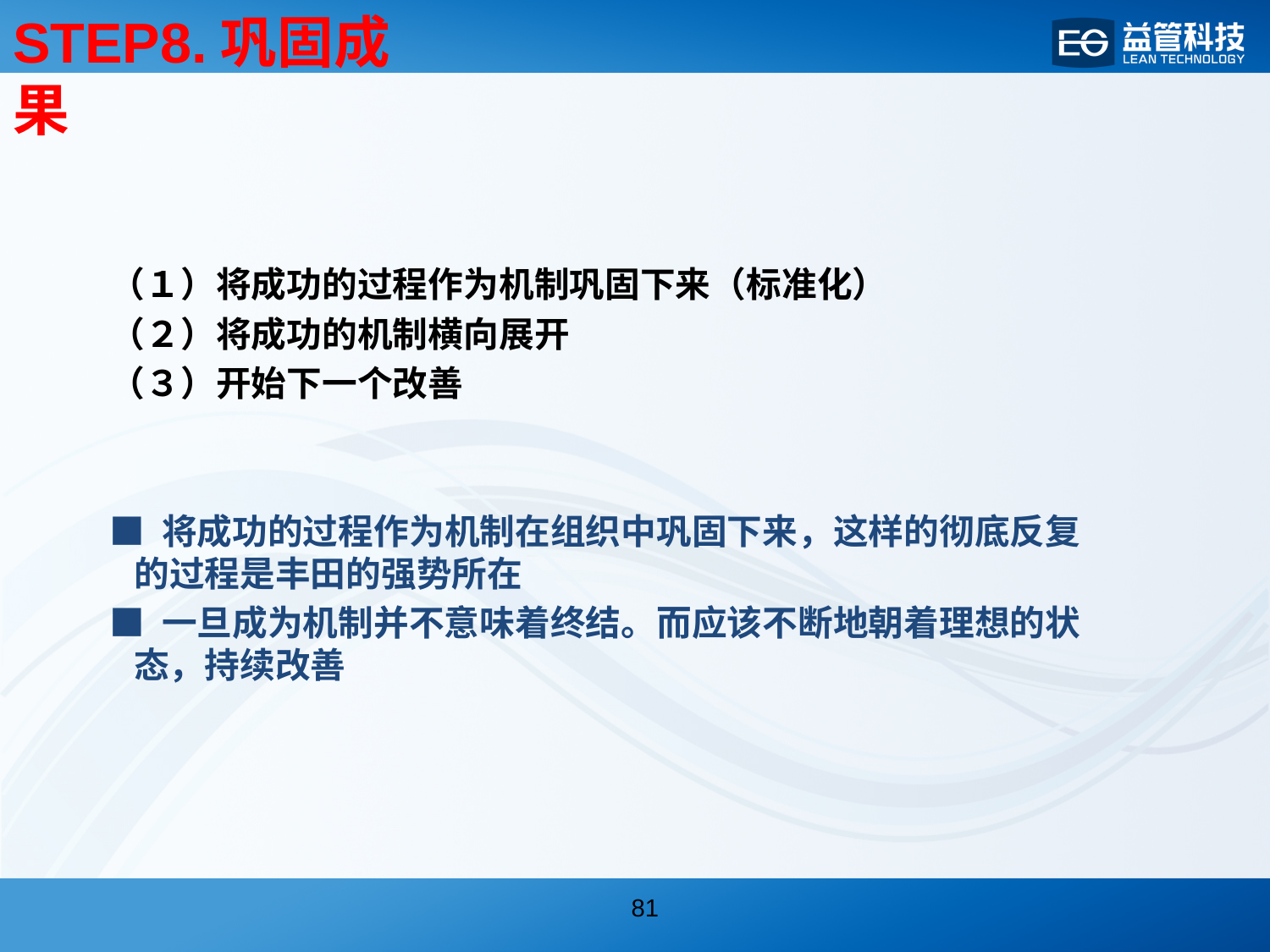

STEP8.巩固成果
（１）将成功的过程作为机制巩固下来（标准化）
（２）将成功的机制横向展开
（３）开始下一个改善

■ 将成功的过程作为机制在组织中巩固下来，这样的彻底反复
   的过程是丰田的强势所在
■ 一旦成为机制并不意味着终结。而应该不断地朝着理想的状
   态，持续改善